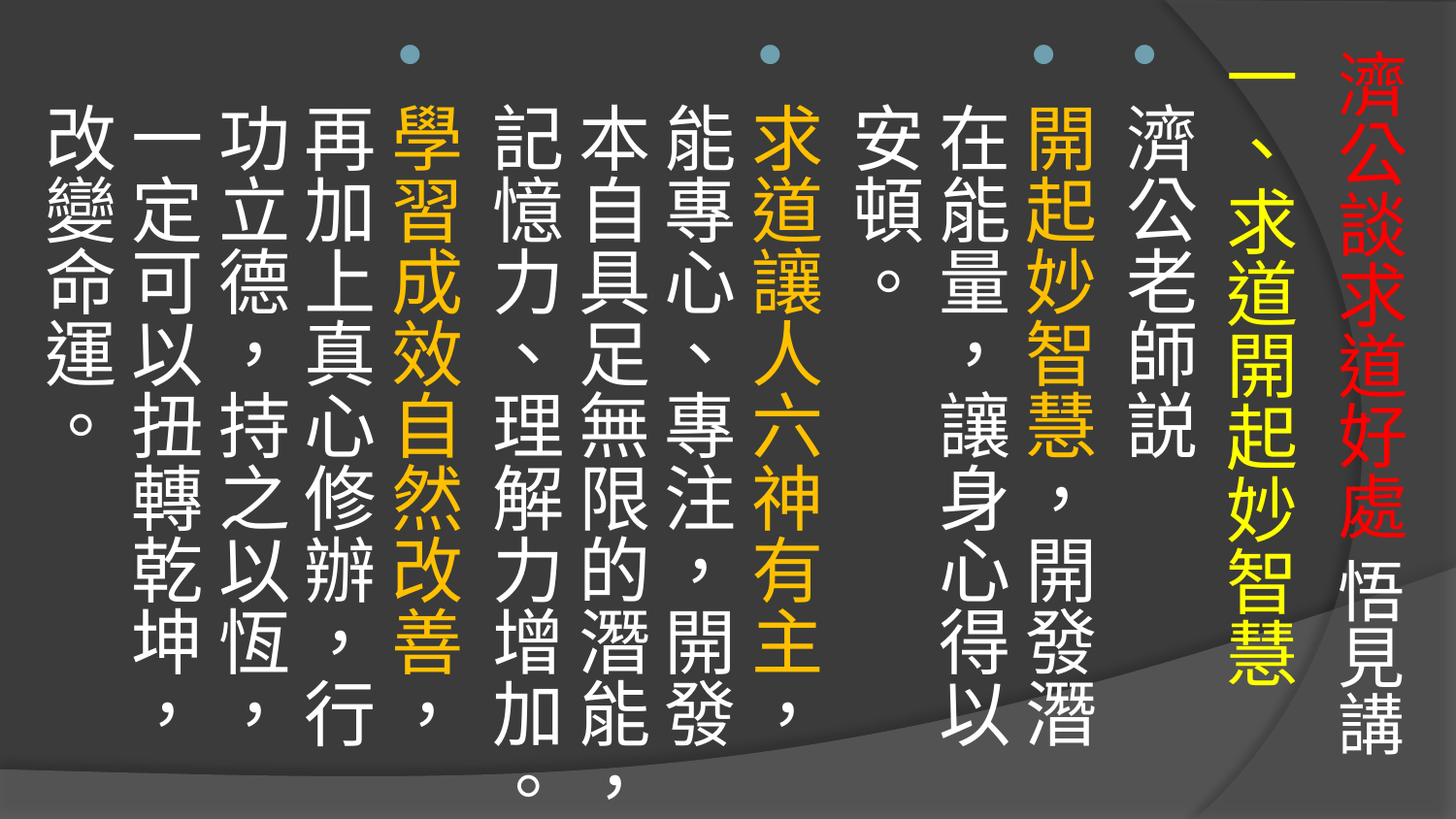

# 濟公談求道好處 悟見講
一、求道開起妙智慧
濟公老師説
開起妙智慧，開發潛在能量，讓身心得以安頓。
求道讓人六神有主，能專心、專注，開發本自具足無限的潛能，記憶力、理解力增加。
學習成效自然改善，再加上真心修辦，行功立德，持之以恆，一定可以扭轉乾坤，改變命運。